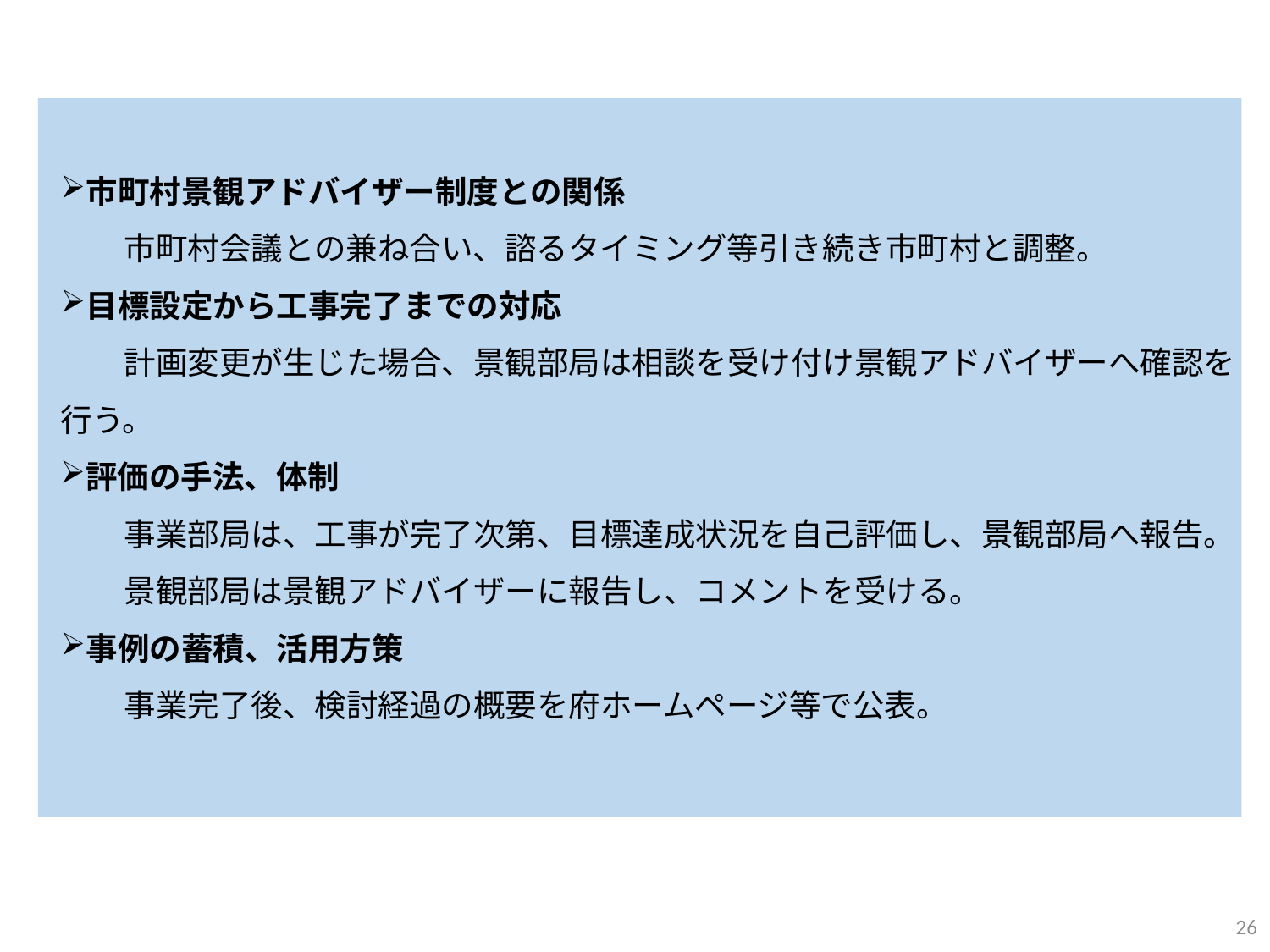

市町村景観アドバイザー制度との関係
　　市町村会議との兼ね合い、諮るタイミング等引き続き市町村と調整。
目標設定から工事完了までの対応
　　計画変更が生じた場合、景観部局は相談を受け付け景観アドバイザーへ確認を行う。
評価の手法、体制
　　事業部局は、工事が完了次第、目標達成状況を自己評価し、景観部局へ報告。
　　景観部局は景観アドバイザーに報告し、コメントを受ける。
事例の蓄積、活用方策
　　事業完了後、検討経過の概要を府ホームページ等で公表。
26